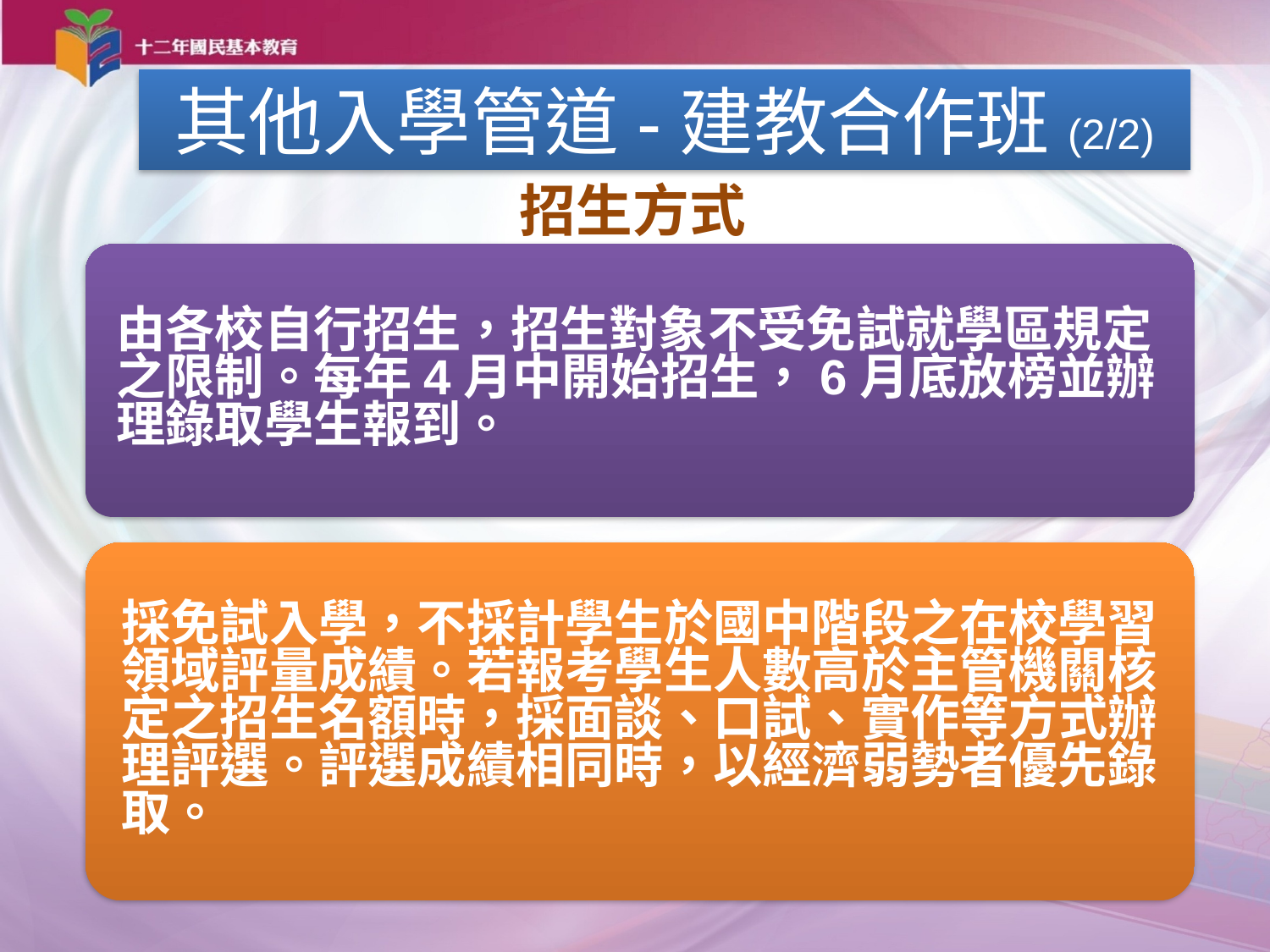

# 其他入學管道-建教合作班(2/2)
招生方式
由各校自行招生，招生對象不受免試就學區規定之限制。每年4月中開始招生，6月底放榜並辦理錄取學生報到。
採免試入學，不採計學生於國中階段之在校學習領域評量成績。若報考學生人數高於主管機關核定之招生名額時，採面談、口試、實作等方式辦理評選。評選成績相同時，以經濟弱勢者優先錄取。